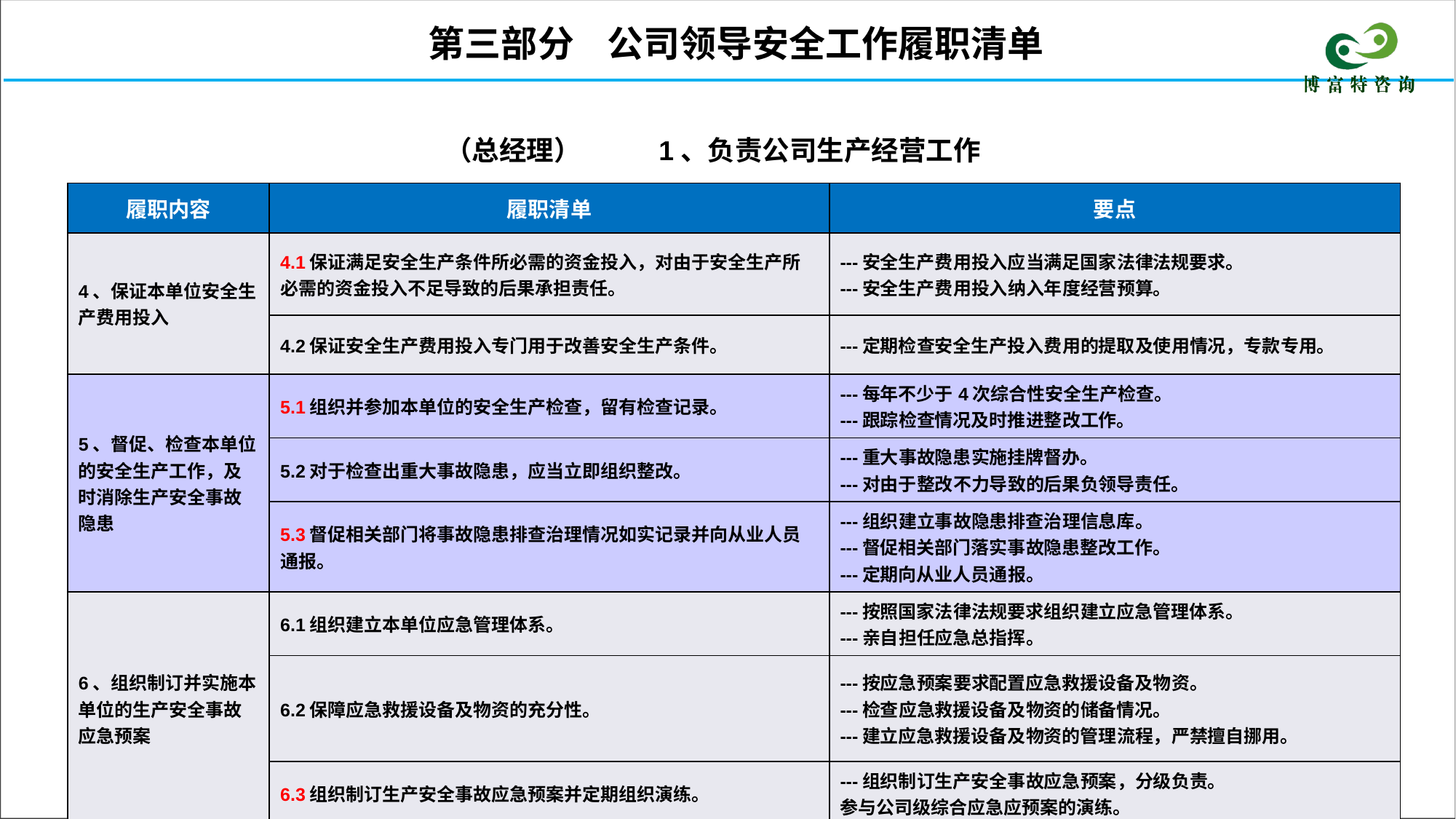

第三部分    公司领导安全工作履职清单
17
（总经理）
1、负责公司生产经营工作
| 履职内容 | 履职清单 | 要点 |
| --- | --- | --- |
| 4、保证本单位安全生产费用投入 | 4.1保证满足安全生产条件所必需的资金投入，对由于安全生产所必需的资金投入不足导致的后果承担责任。 | ---安全生产费用投入应当满足国家法律法规要求。 ---安全生产费用投入纳入年度经营预算。 |
|  | 4.2保证安全生产费用投入专门用于改善安全生产条件。 | ---定期检查安全生产投入费用的提取及使用情况，专款专用。 |
| 5、督促、检查本单位的安全生产工作，及时消除生产安全事故隐患 | 5.1组织并参加本单位的安全生产检查，留有检查记录。 | ---每年不少于4次综合性安全生产检查。 ---跟踪检查情况及时推进整改工作。 |
|  | 5.2对于检查出重大事故隐患，应当立即组织整改。 | ---重大事故隐患实施挂牌督办。 ---对由于整改不力导致的后果负领导责任。 |
|  | 5.3督促相关部门将事故隐患排查治理情况如实记录并向从业人员通报。 | ---组织建立事故隐患排查治理信息库。 ---督促相关部门落实事故隐患整改工作。 ---定期向从业人员通报。 |
| 6、组织制订并实施本单位的生产安全事故应急预案 | 6.1组织建立本单位应急管理体系。 | ---按照国家法律法规要求组织建立应急管理体系。 ---亲自担任应急总指挥。 |
|  | 6.2保障应急救援设备及物资的充分性。 | ---按应急预案要求配置应急救援设备及物资。 ---检查应急救援设备及物资的储备情况。 ---建立应急救援设备及物资的管理流程，严禁擅自挪用。 |
|  | 6.3组织制订生产安全事故应急预案并定期组织演练。 | ---组织制订生产安全事故应急预案，分级负责。 参与公司级综合应急应预案的演练。 |